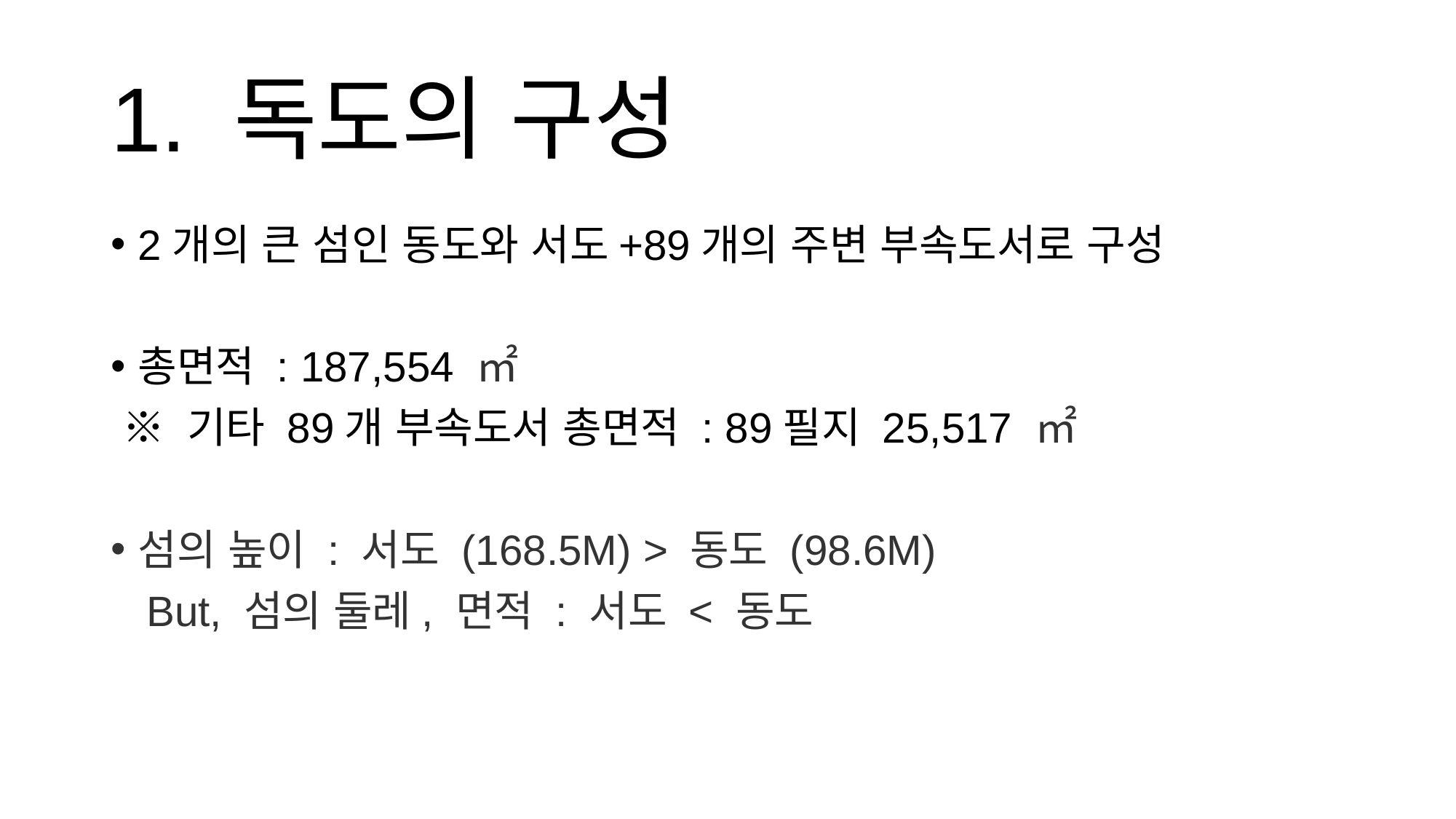

# 1. 독도의 구성
2개의 큰 섬인 동도와 서도+89개의 주변 부속도서로 구성

총면적 : 187,554 ㎡
 ※ 기타 89개 부속도서 총면적 : 89필지 25,517 ㎡

섬의 높이 : 서도 (168.5M) > 동도 (98.6M)
   But, 섬의 둘레, 면적 : 서도 < 동도